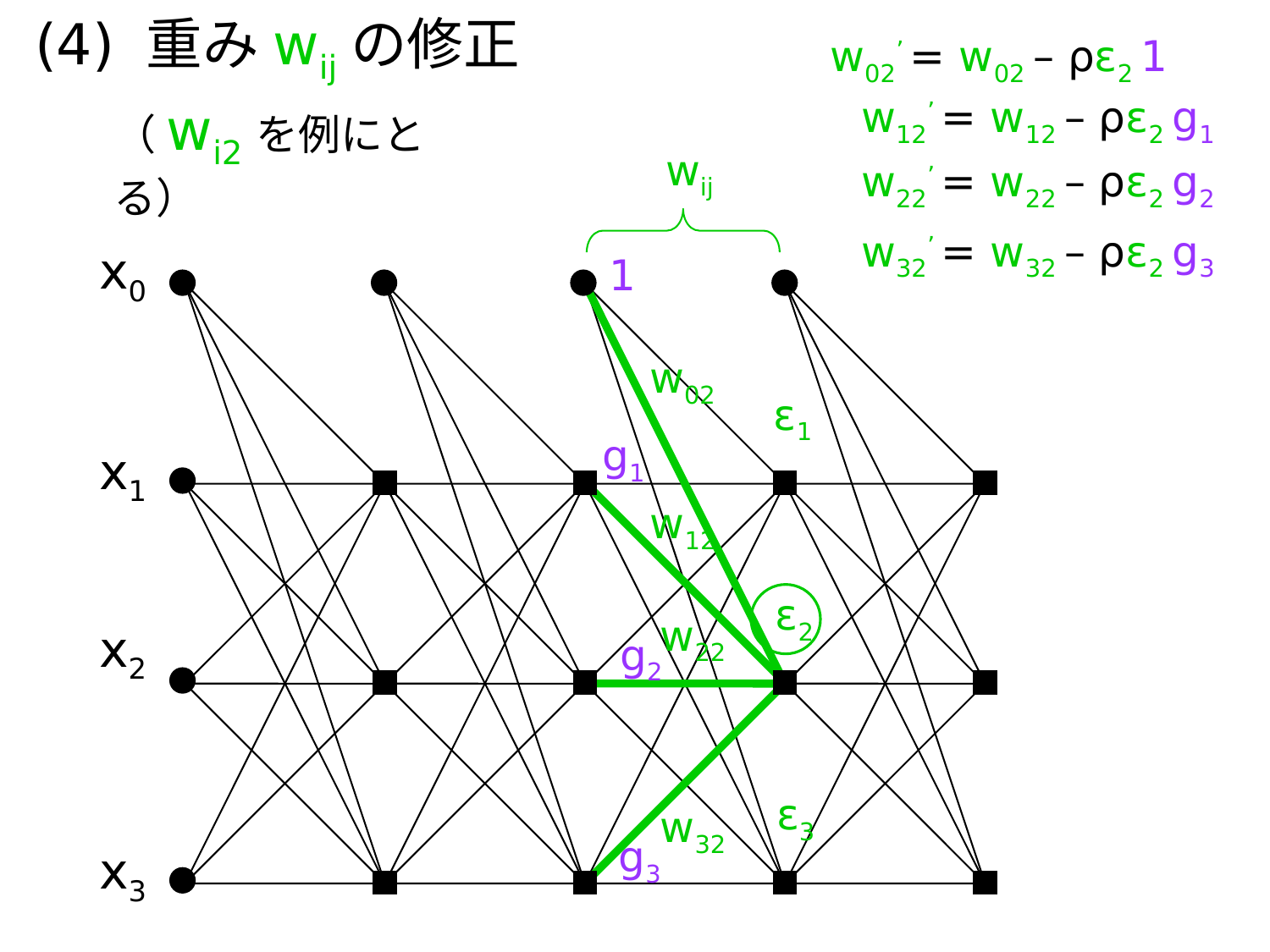

(4) 重みwijの修正
w02’ = w02 – ρε2 1
w12’ = w12 – ρε2 g1
（wi2を例にとる）

wij
w22’ = w22 – ρε2 g2
w32’ = w32 – ρε2 g3
x0
1

w02

ε1
g1
x1

w12

ε2

w22

x2
g2

w32

ε3
g3
x3

6